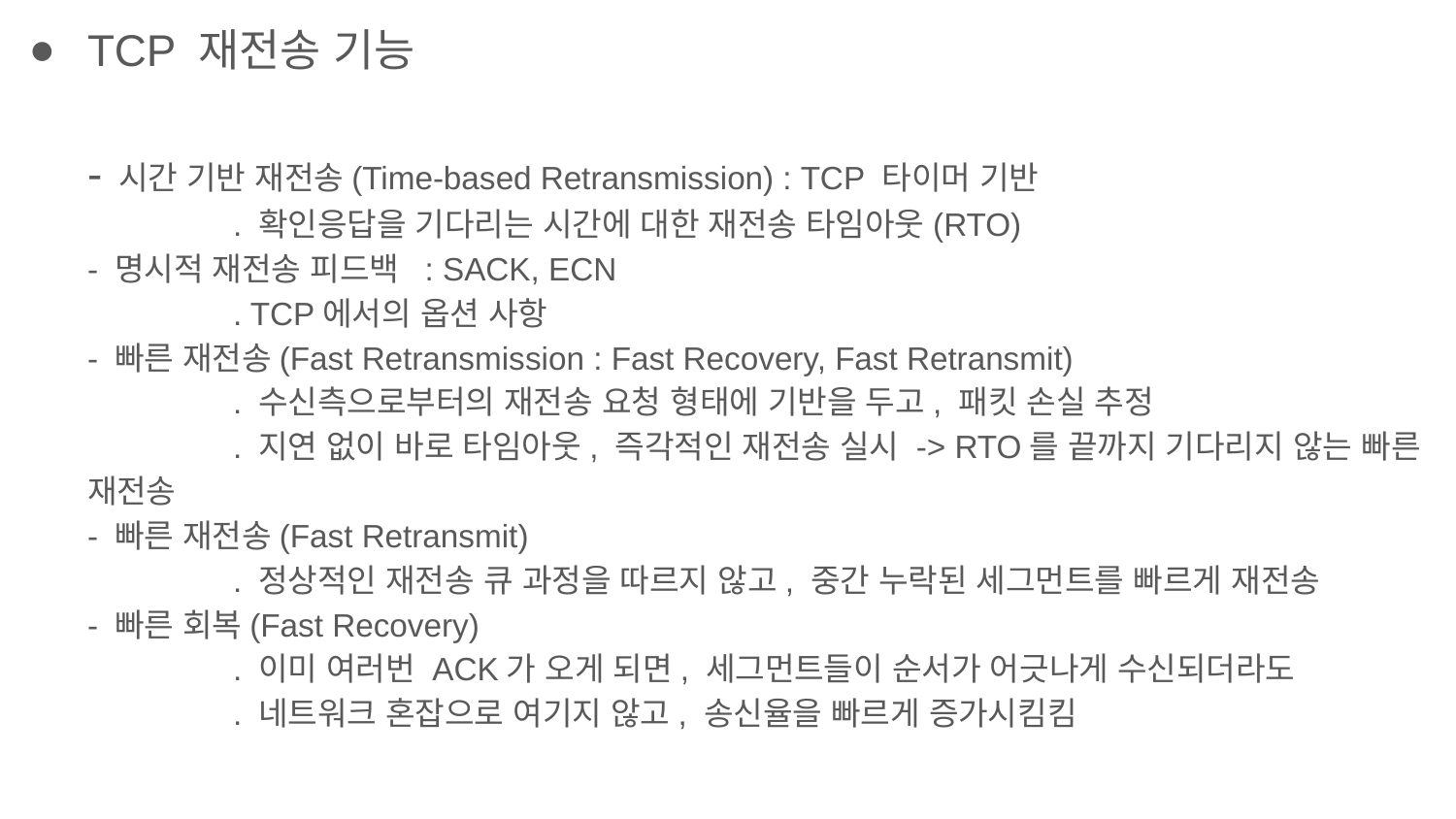

TCP 재전송 기능
- 시간 기반 재전송(Time-based Retransmission) : TCP 타이머 기반
	. 확인응답을 기다리는 시간에 대한 재전송 타임아웃(RTO)
- 명시적 재전송 피드백  : SACK, ECN
	. TCP에서의 옵션 사항
- 빠른 재전송(Fast Retransmission : Fast Recovery, Fast Retransmit)
	. 수신측으로부터의 재전송 요청 형태에 기반을 두고, 패킷 손실 추정
	. 지연 없이 바로 타임아웃, 즉각적인 재전송 실시 -> RTO를 끝까지 기다리지 않는 빠른 재전송
- 빠른 재전송(Fast Retransmit)
	. 정상적인 재전송 큐 과정을 따르지 않고, 중간 누락된 세그먼트를 빠르게 재전송
- 빠른 회복(Fast Recovery)
	. 이미 여러번 ACK가 오게 되면, 세그먼트들이 순서가 어긋나게 수신되더라도
	. 네트워크 혼잡으로 여기지 않고, 송신율을 빠르게 증가시킴킴